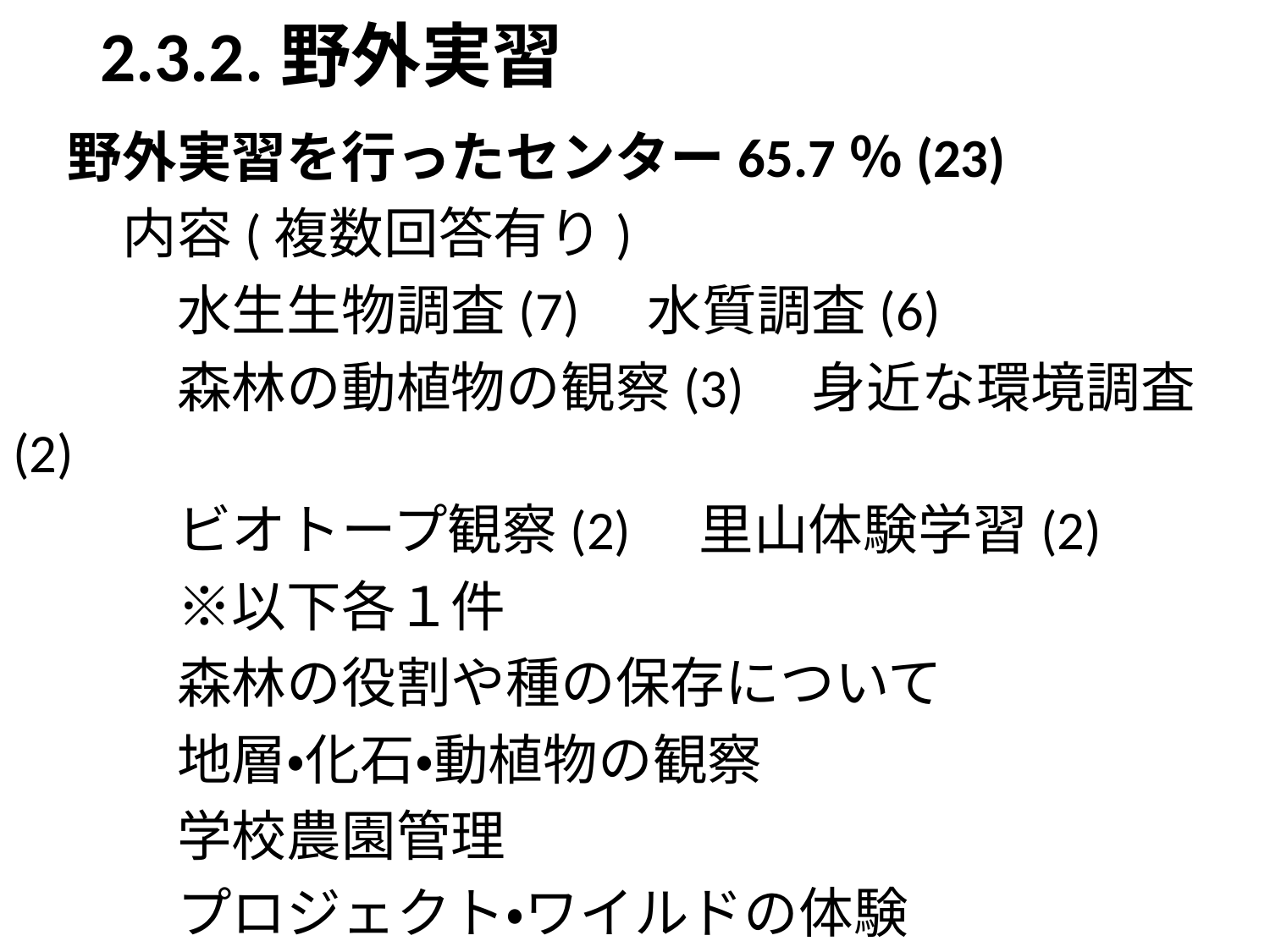

# 2.3.2.野外実習
　野外実習を行ったセンター65.7％(23)
　　内容(複数回答有り)
　　　水生生物調査(7)　水質調査(6)
　　　森林の動植物の観察(3)　身近な環境調査(2)
　　　ビオトープ観察(2)　里山体験学習(2)
　　　※以下各１件
　　　森林の役割や種の保存について
　　　地層・化石・動植物の観察
　　　学校農園管理
　　　プロジェクト・ワイルドの体験